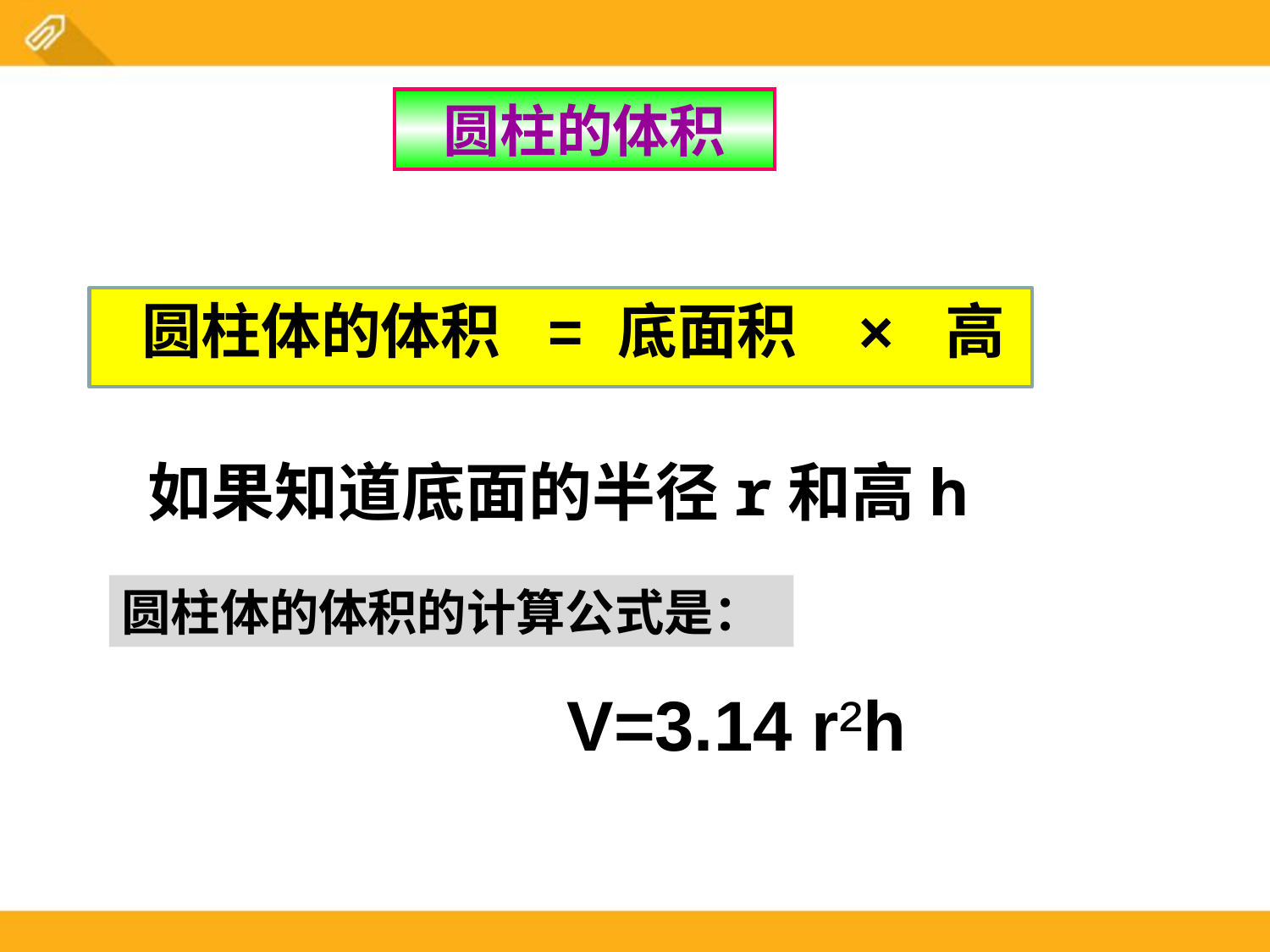

圆柱的体积

圆柱体的体积
=
底面积
×
高
如果知道底面的半径r和高h
圆柱体的体积的计算公式是：
V=3.14 r²h